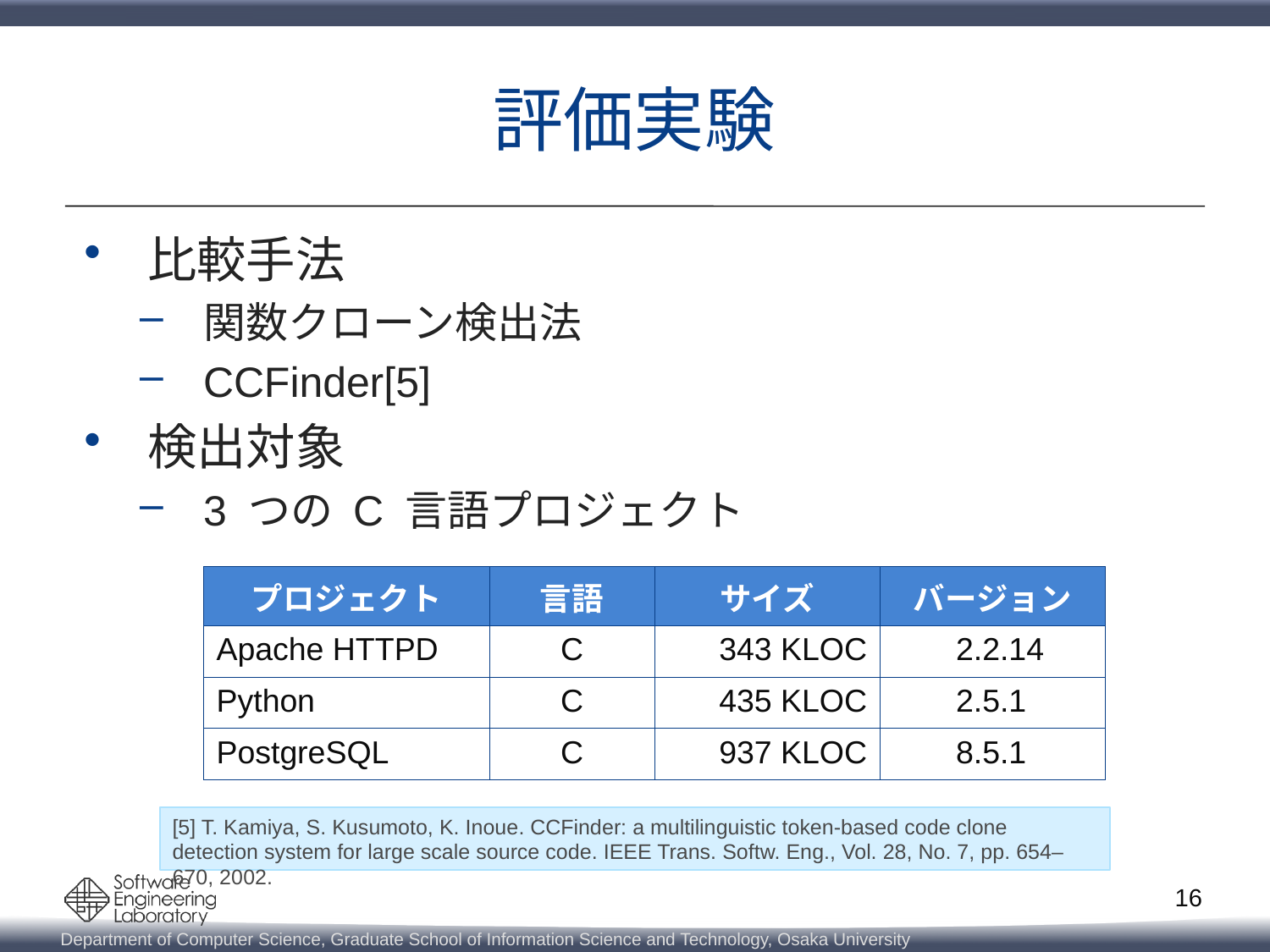

# 評価実験
比較手法
関数クローン検出法
CCFinder[5]
検出対象
3 つの C 言語プロジェクト

| プロジェクト | 言語 | サイズ | バージョン |
| --- | --- | --- | --- |
| Apache HTTPD | C | 343 KLOC | 2.2.14 |
| Python | C | 435 KLOC | 2.5.1 |
| PostgreSQL | C | 937 KLOC | 8.5.1 |
[5] T. Kamiya, S. Kusumoto, K. Inoue. CCFinder: a multilinguistic token-based code clone detection system for large scale source code. IEEE Trans. Softw. Eng., Vol. 28, No. 7, pp. 654–670, 2002.
16